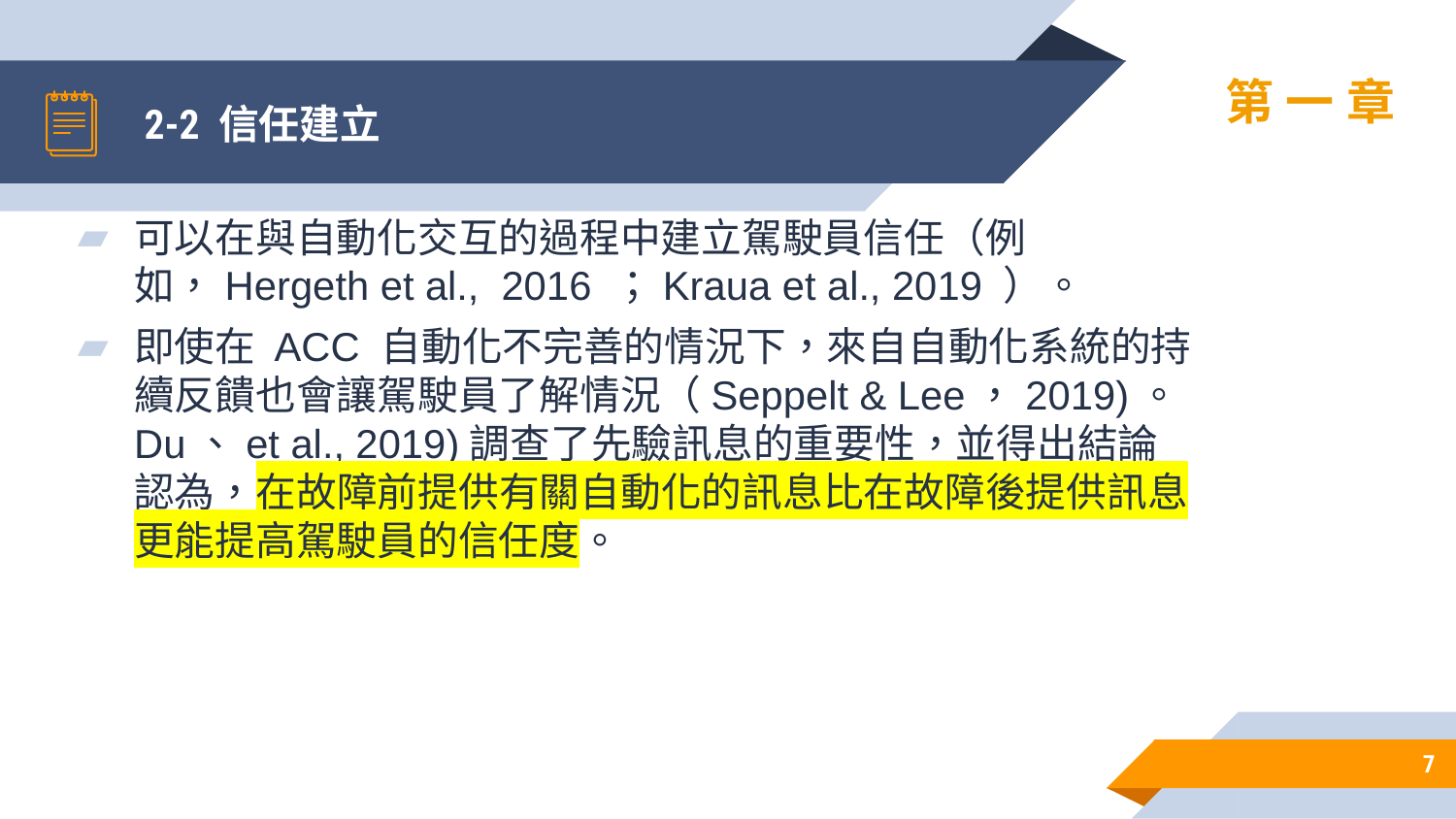

# 2-2 信任建立
第一章

可以在與自動化交互的過程中建立駕駛員信任（例如，Hergeth et al.,  2016 ；Kraua et al., 2019 ）。
即使在 ACC 自動化不完善的情況下，來自自動化系統的持續反饋也會讓駕駛員了解情況（Seppelt & Lee，2019)。 Du、et al., 2019)調查了先驗訊息的重要性，並得出結論認為，在故障前提供有關自動化的訊息比在故障後提供訊息更能提高駕駛員的信任度。
7